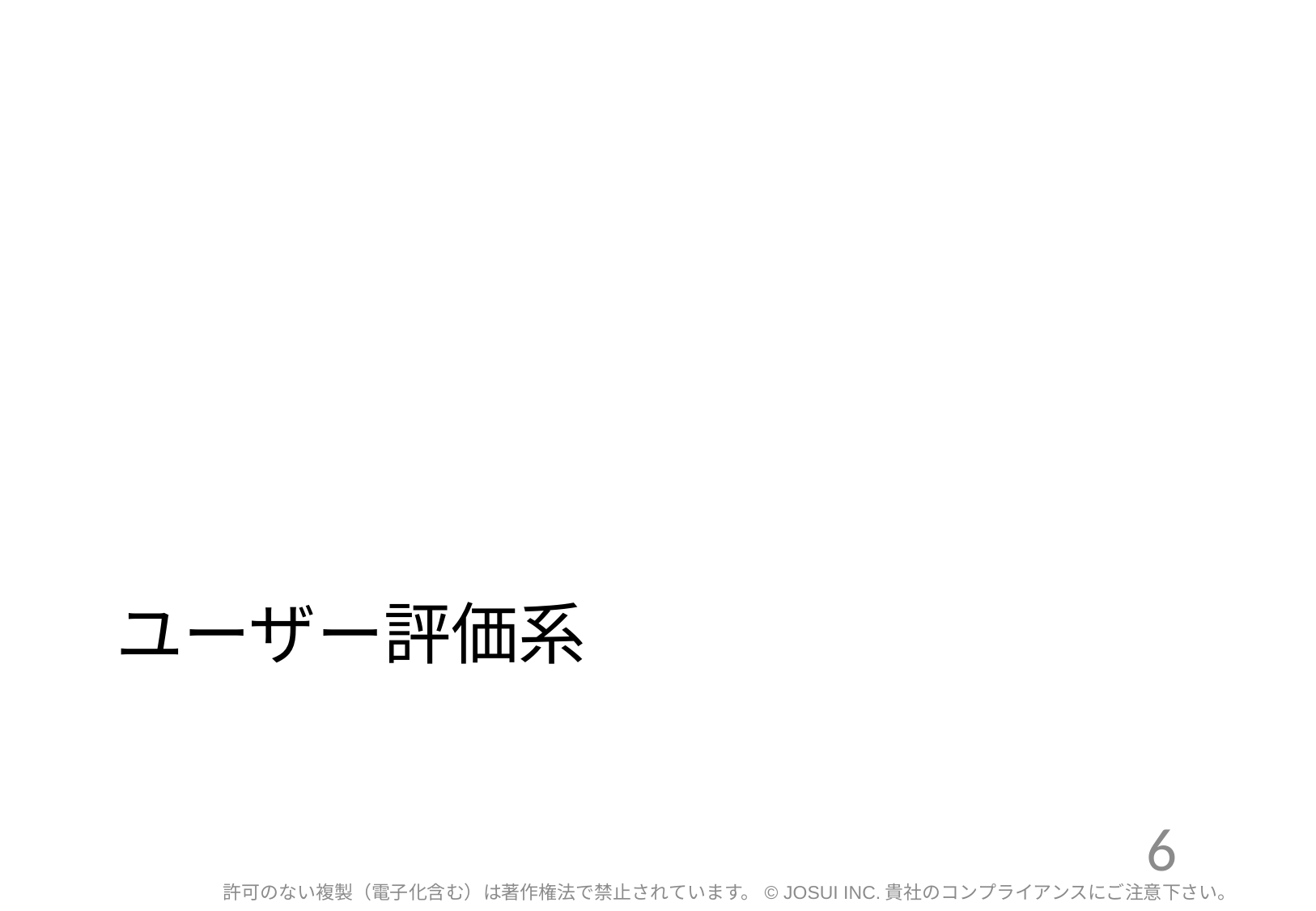

# ユーザー評価系
6
許可のない複製（電子化含む）は著作権法で禁止されています。© JOSUI INC.貴社のコンプライアンスにご注意下さい。